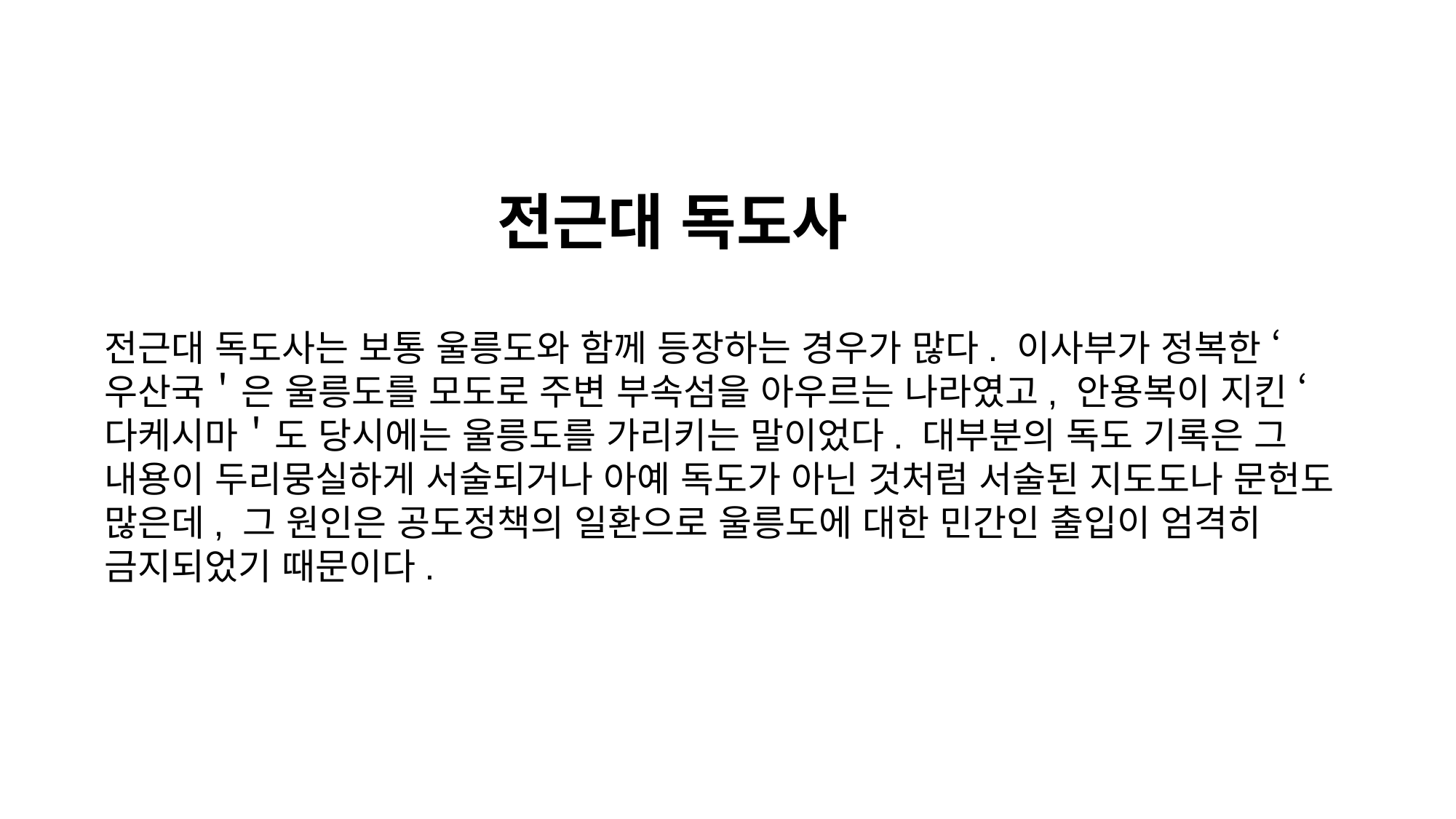

전근대 독도사
전근대 독도사는 보통 울릉도와 함께 등장하는 경우가 많다. 이사부가 정복한 ‘우산국＇은 울릉도를 모도로 주변 부속섬을 아우르는 나라였고, 안용복이 지킨 ‘다케시마＇도 당시에는 울릉도를 가리키는 말이었다. 대부분의 독도 기록은 그 내용이 두리뭉실하게 서술되거나 아예 독도가 아닌 것처럼 서술된 지도도나 문헌도 많은데, 그 원인은 공도정책의 일환으로 울릉도에 대한 민간인 출입이 엄격히 금지되었기 때문이다.